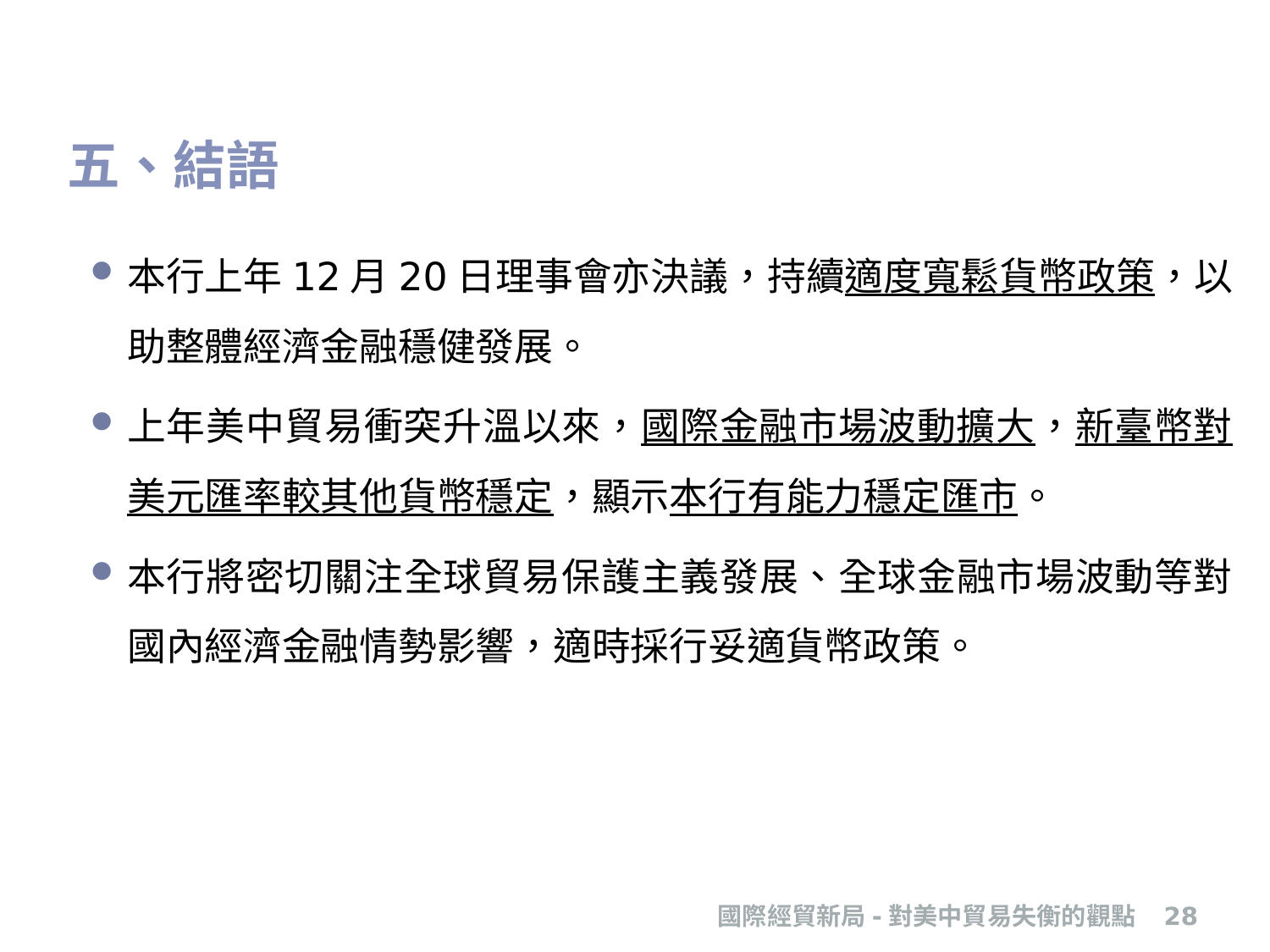

# 五、結語
本行上年12月20日理事會亦決議，持續適度寬鬆貨幣政策，以助整體經濟金融穩健發展。
上年美中貿易衝突升溫以來，國際金融市場波動擴大，新臺幣對美元匯率較其他貨幣穩定，顯示本行有能力穩定匯市。
本行將密切關注全球貿易保護主義發展、全球金融市場波動等對國內經濟金融情勢影響，適時採行妥適貨幣政策。
國際經貿新局-對美中貿易失衡的觀點
28